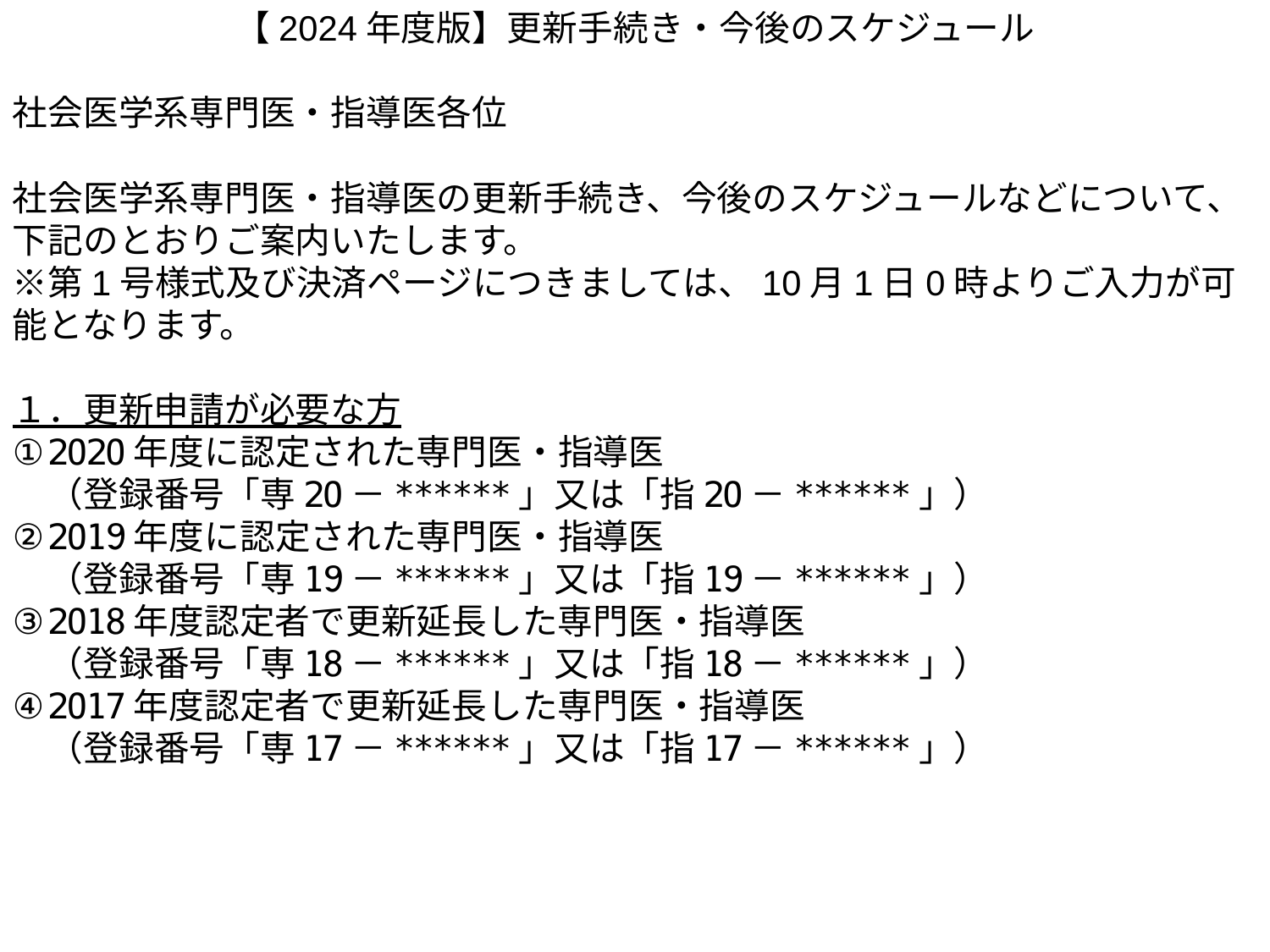

【2024年度版】更新手続き・今後のスケジュール

社会医学系専門医・指導医各位

社会医学系専門医・指導医の更新手続き、今後のスケジュールなどについて、下記のとおりご案内いたします。
※第1号様式及び決済ページにつきましては、10月1日0時よりご入力が可能となります。

１．更新申請が必要な方
2020年度に認定された専門医・指導医
（登録番号「専20－******」又は「指20－******」）
2019年度に認定された専門医・指導医
（登録番号「専19－******」又は「指19－******」）
2018年度認定者で更新延長した専門医・指導医
（登録番号「専18－******」又は「指18－******」）
2017年度認定者で更新延長した専門医・指導医
（登録番号「専17－******」又は「指17－******」）